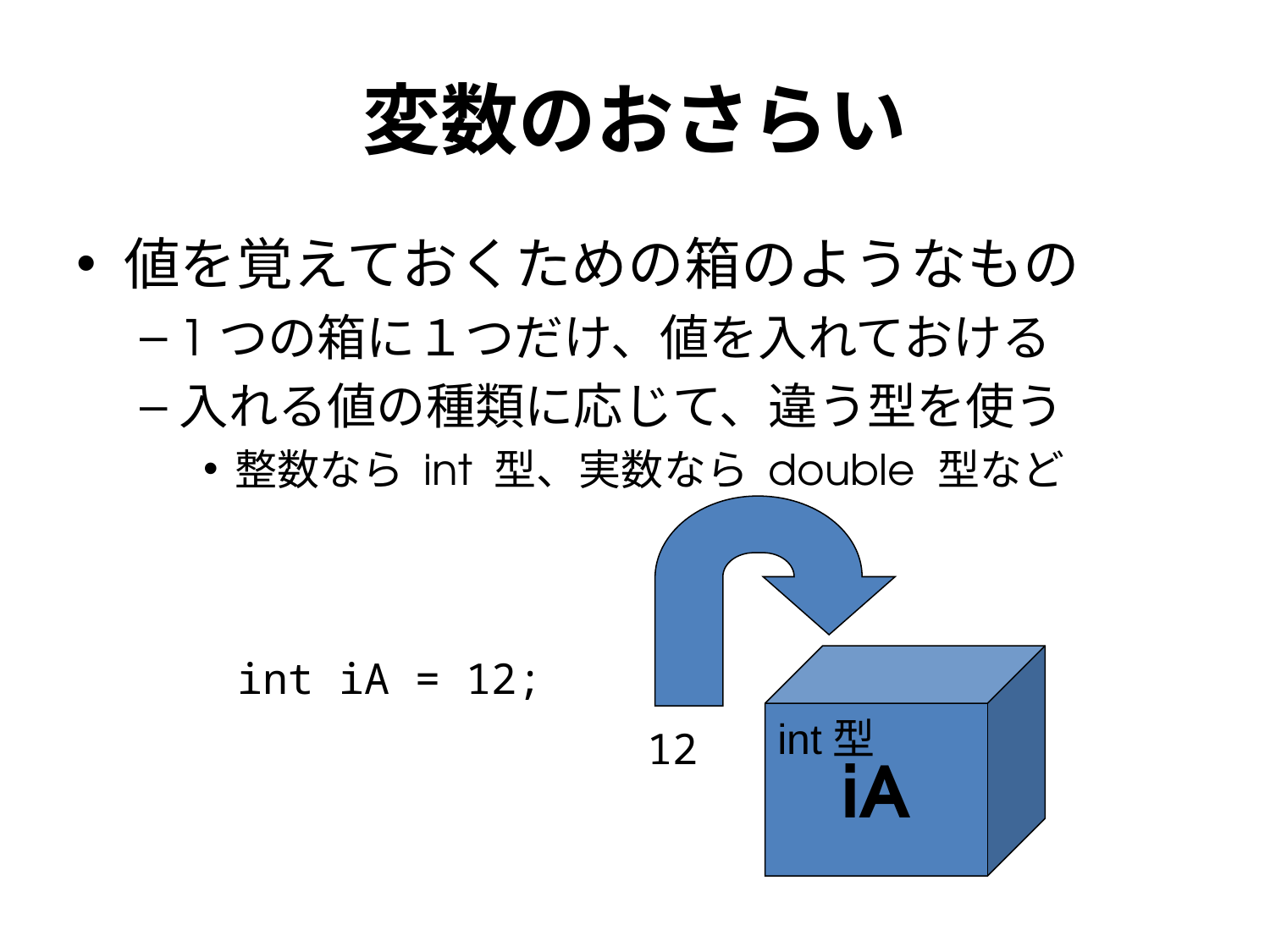

# 変数のおさらい
値を覚えておくための箱のようなもの
1つの箱に１つだけ、値を入れておける
入れる値の種類に応じて、違う型を使う
整数なら int 型、実数なら double 型など

int iA = 12;
iA
int型
12